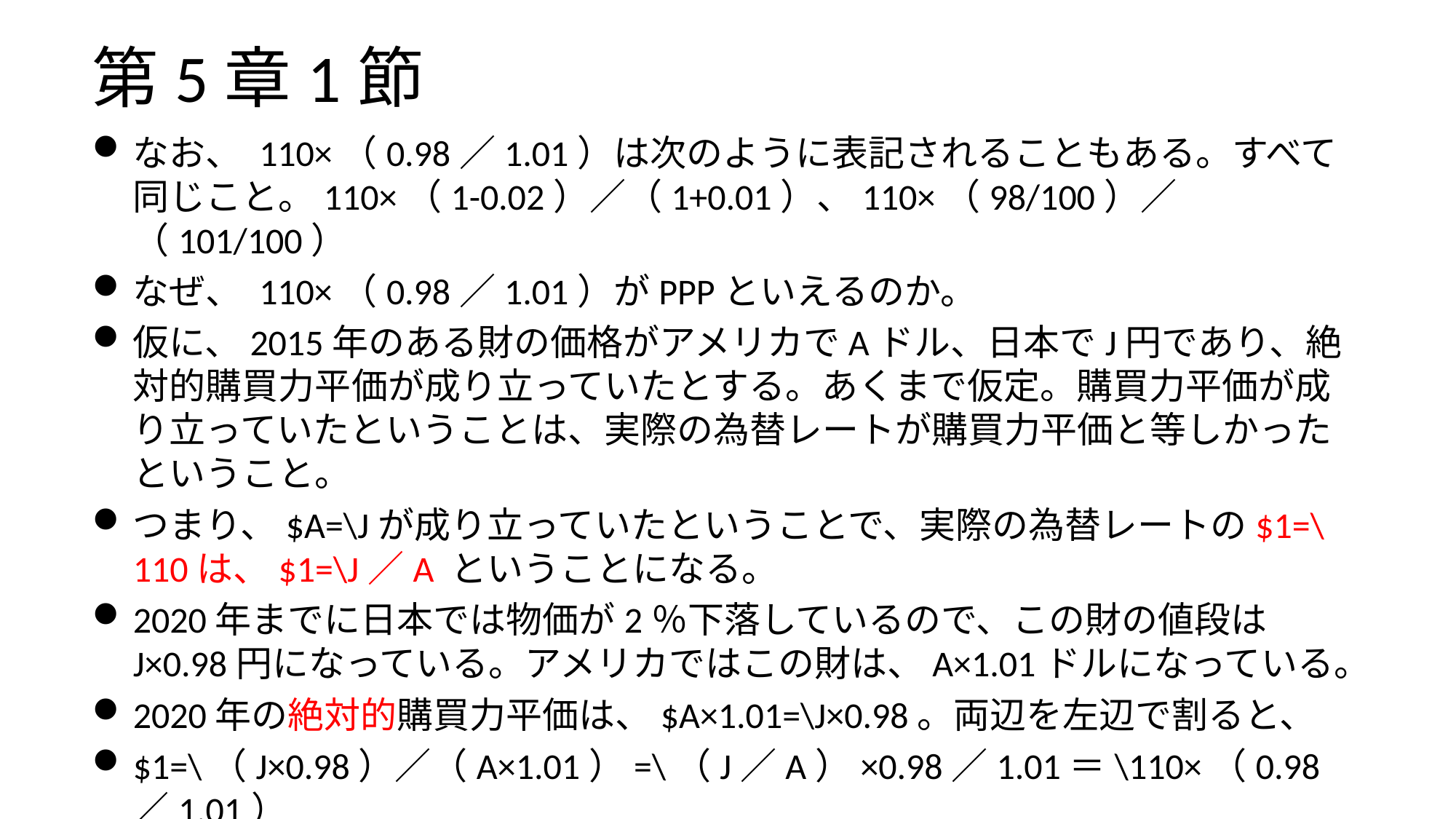

# 第5章1節
なお、 110×（0.98／1.01）は次のように表記されることもある。すべて同じこと。110×（1-0.02）／（1+0.01）、110×（98/100）／（101/100）
なぜ、 110×（0.98／1.01）がPPPといえるのか。
仮に、2015年のある財の価格がアメリカでAドル、日本でJ円であり、絶対的購買力平価が成り立っていたとする。あくまで仮定。購買力平価が成り立っていたということは、実際の為替レートが購買力平価と等しかったということ。
つまり、$A=\Jが成り立っていたということで、実際の為替レートの$1=\110は、$1=\J／A ということになる。
2020年までに日本では物価が2％下落しているので、この財の値段は J×0.98円になっている。アメリカではこの財は、A×1.01ドルになっている。
2020年の絶対的購買力平価は、$A×1.01=\J×0.98。両辺を左辺で割ると、
$1=\（J×0.98）／（A×1.01）=\（J／A）×0.98／1.01＝\110×（0.98／1.01）